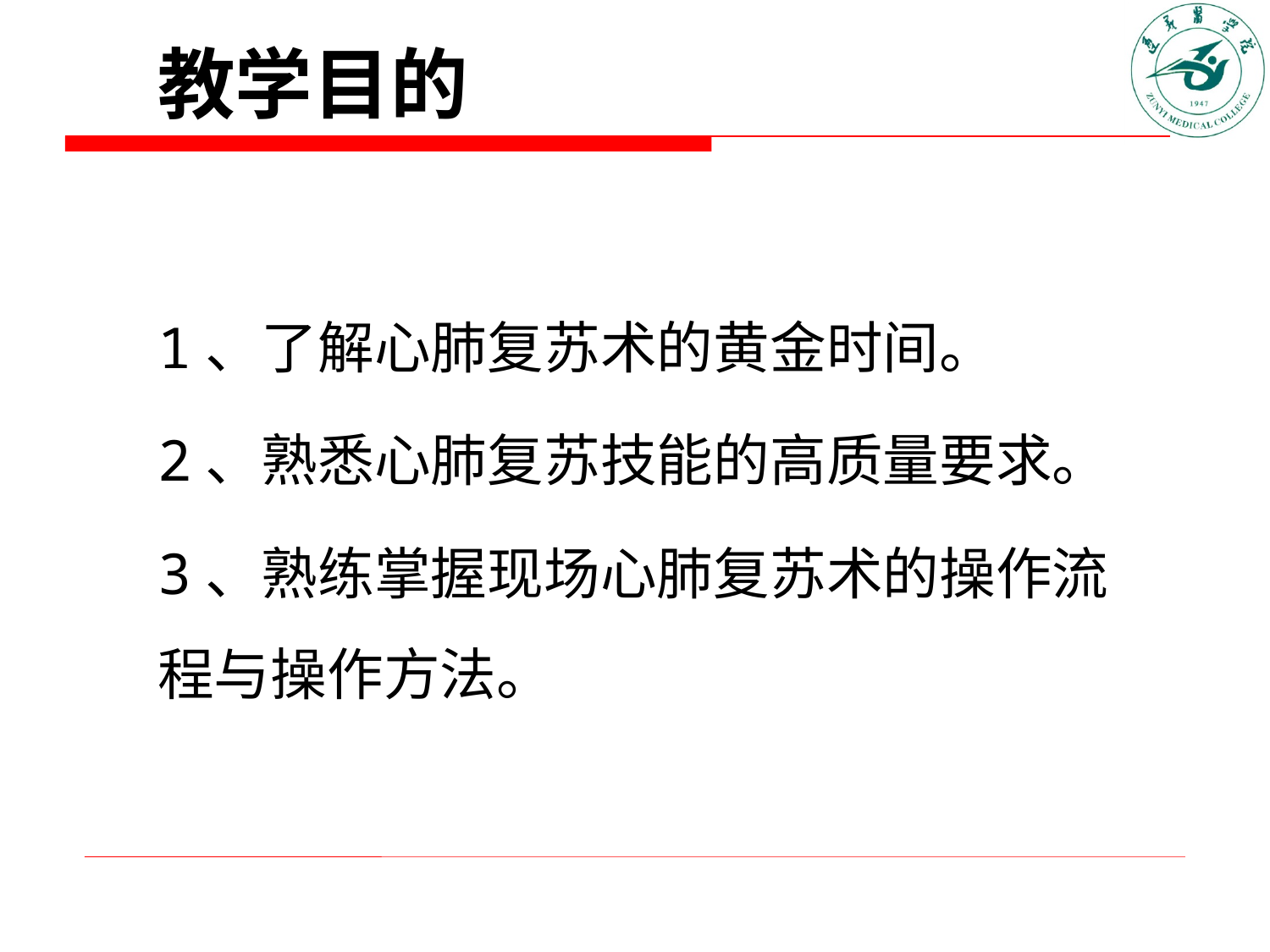

# 教学目的
1、了解心肺复苏术的黄金时间。
2、熟悉心肺复苏技能的高质量要求。
3、熟练掌握现场心肺复苏术的操作流程与操作方法。

2